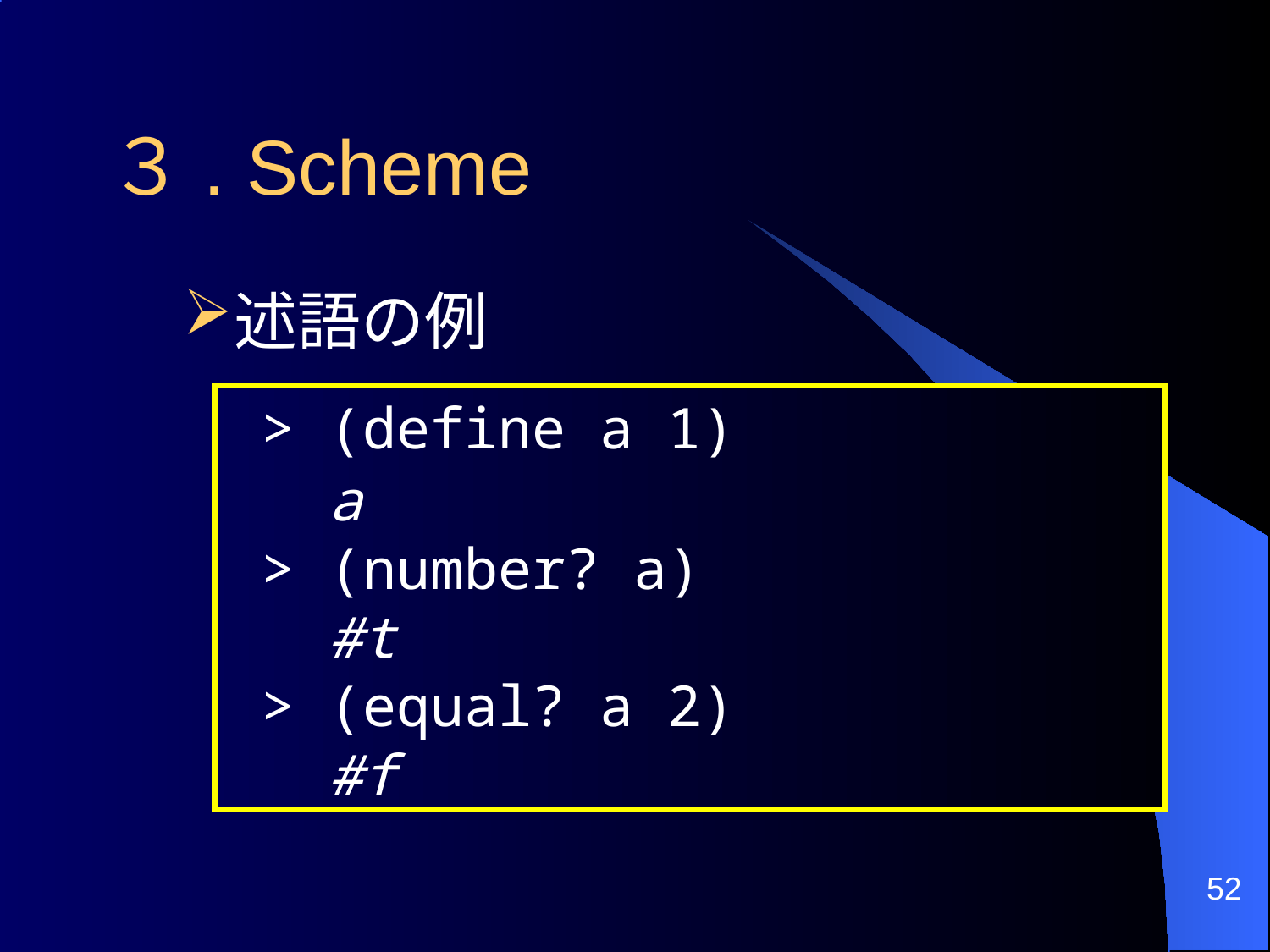

# ３. Scheme
述語の例
 > (define a 1)
   a
 > (number? a)
   #t
 > (equal? a 2)
   #f
52